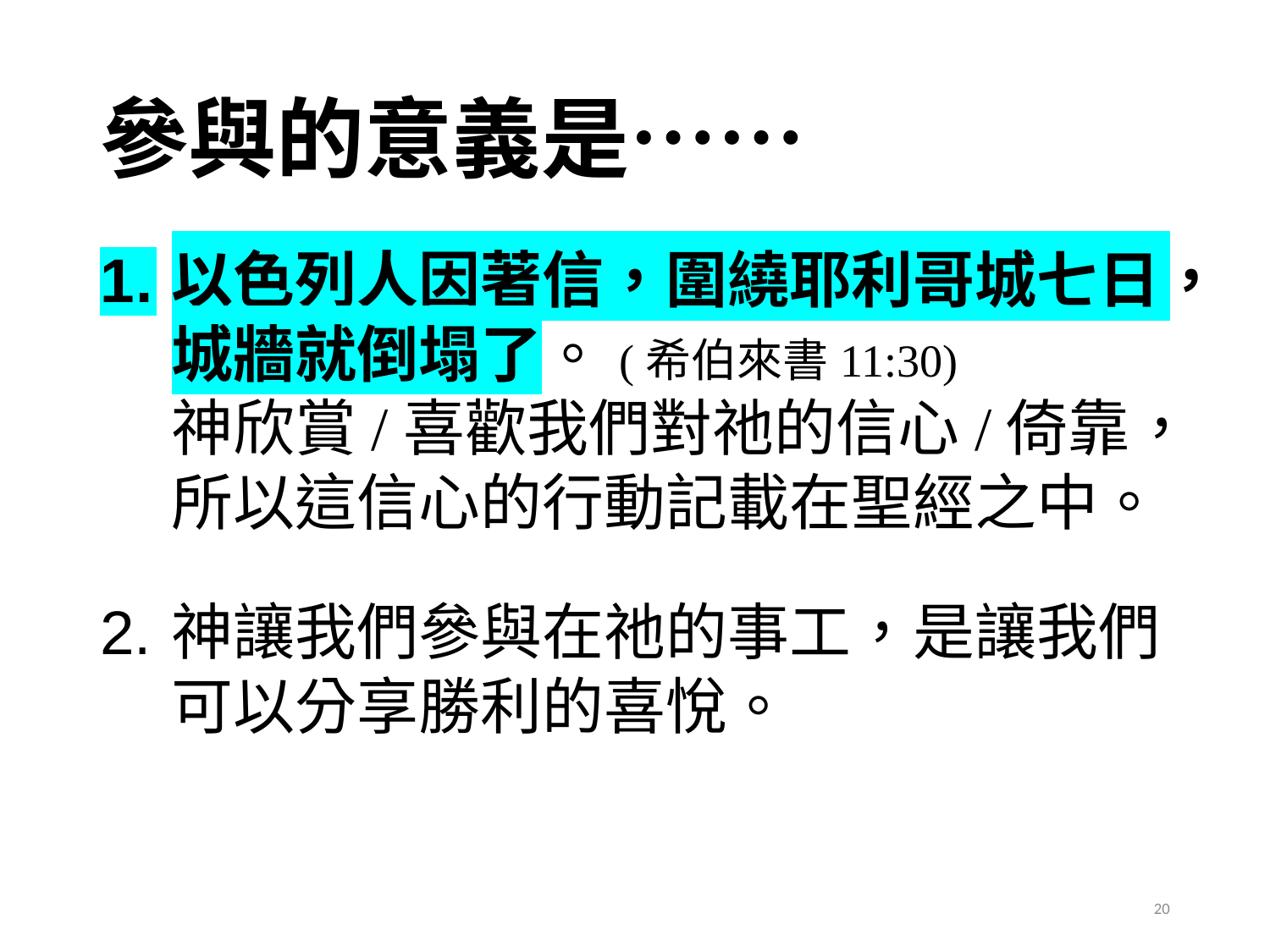

# 參與的意義是……
以色列人因著信，圍繞耶利哥城七日，城牆就倒塌了。(希伯來書11:30)
神欣賞/喜歡我們對祂的信心/倚靠，所以這信心的行動記載在聖經之中。
神讓我們參與在祂的事工，是讓我們可以分享勝利的喜悅。
20